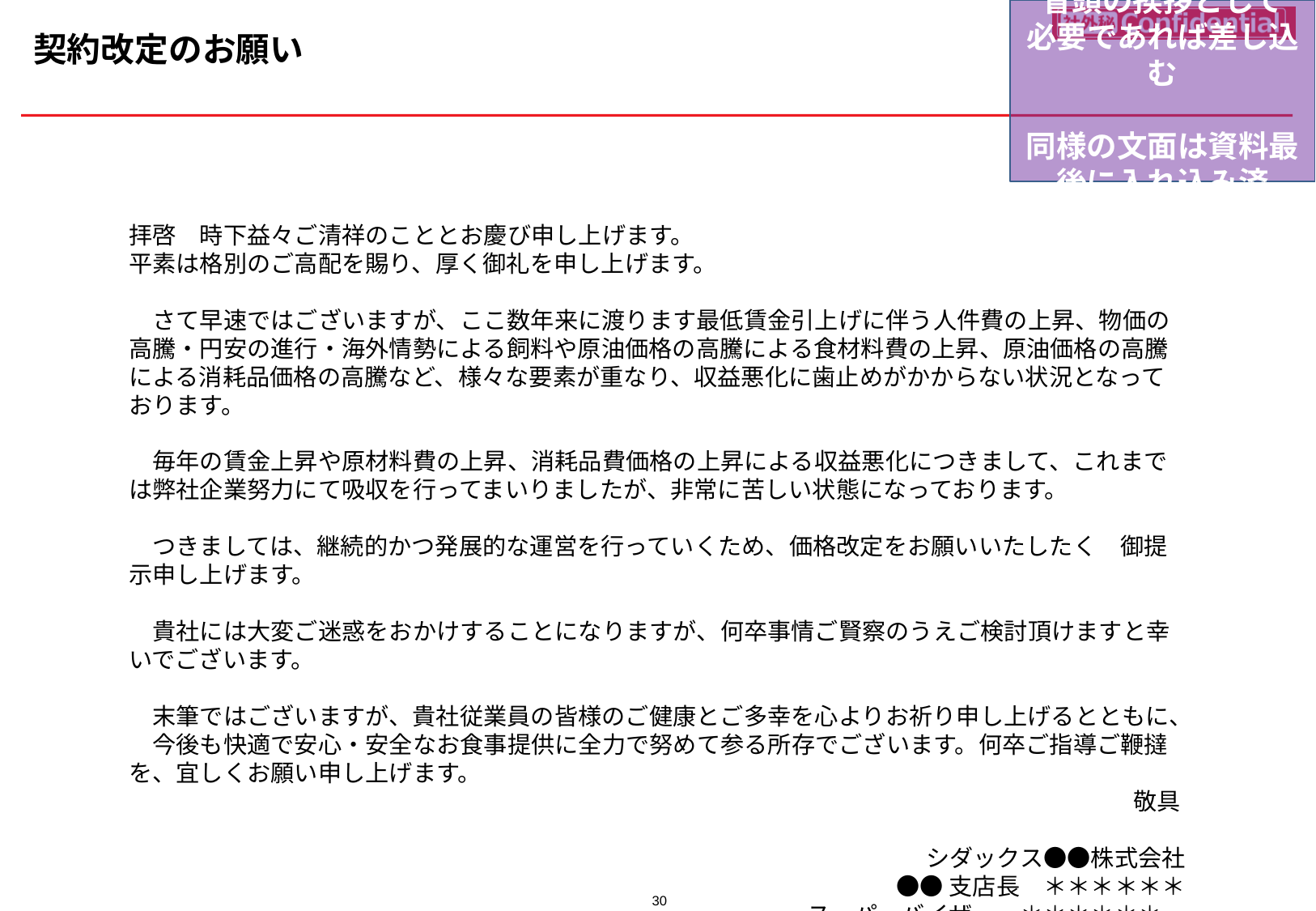

冒頭の挨拶として
必要であれば差し込む

同様の文面は資料最後に入れ込み済
契約改定のお願い
拝啓　時下益々ご清祥のこととお慶び申し上げます。
平素は格別のご高配を賜り、厚く御礼を申し上げます。

　さて早速ではございますが、ここ数年来に渡ります最低賃金引上げに伴う人件費の上昇、物価の高騰・円安の進行・海外情勢による飼料や原油価格の高騰による食材料費の上昇、原油価格の高騰による消耗品価格の高騰など、様々な要素が重なり、収益悪化に歯止めがかからない状況となっております。

　毎年の賃金上昇や原材料費の上昇、消耗品費価格の上昇による収益悪化につきまして、これまでは弊社企業努力にて吸収を行ってまいりましたが、非常に苦しい状態になっております。

　つきましては、継続的かつ発展的な運営を行っていくため、価格改定をお願いいたしたく　御提示申し上げます。

　貴社には大変ご迷惑をおかけすることになりますが、何卒事情ご賢察のうえご検討頂けますと幸いでございます。

　末筆ではございますが、貴社従業員の皆様のご健康とご多幸を心よりお祈り申し上げるとともに、　今後も快適で安心・安全なお食事提供に全力で努めて参る所存でございます。何卒ご指導ご鞭撻を、宜しくお願い申し上げます。
敬具

シダックス●●株式会社
●●支店長　＊＊＊＊＊＊
スーパーバイザー　＊＊＊＊＊＊
30